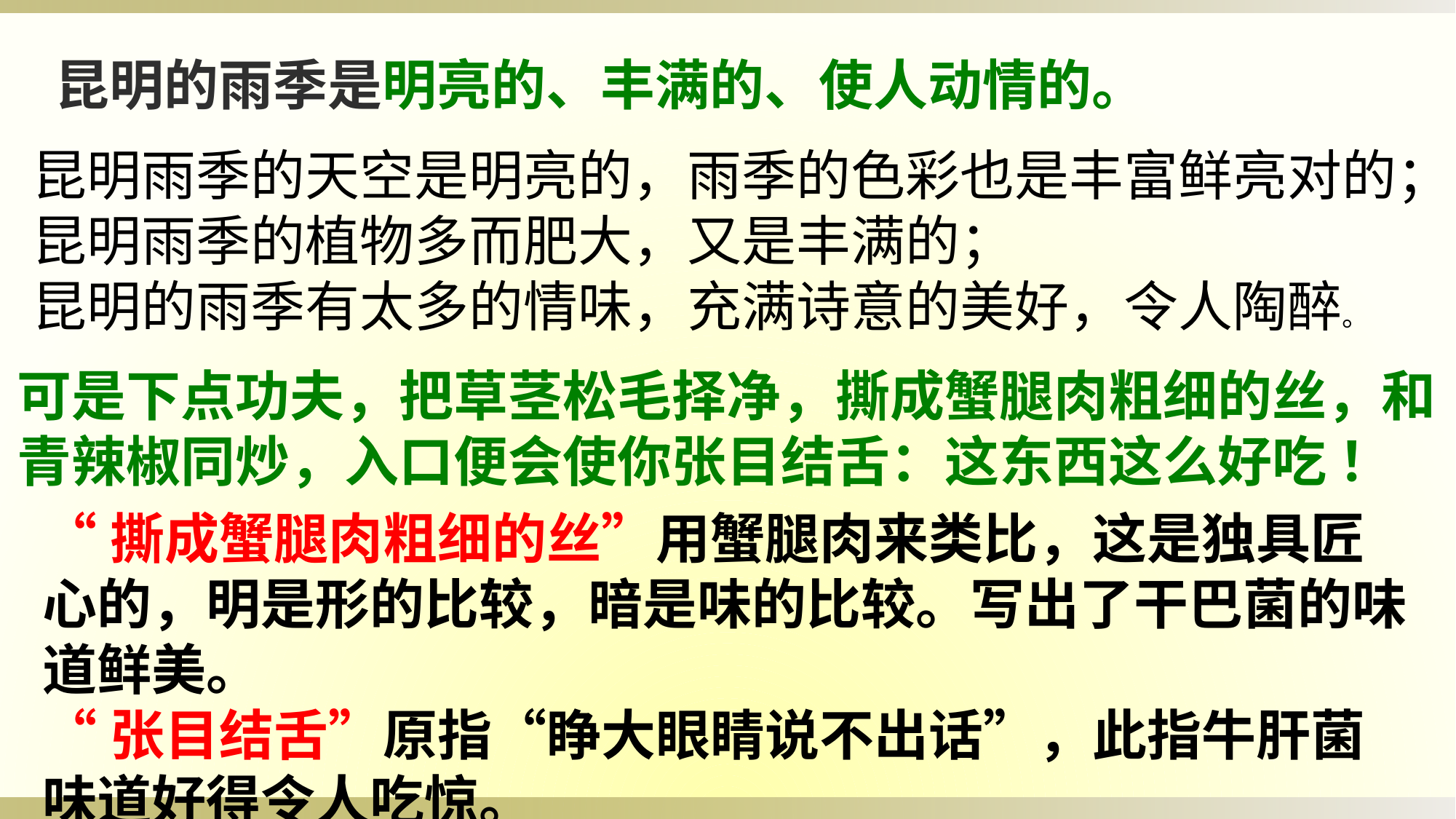

昆明的雨季是明亮的、丰满的、使人动情的。
昆明雨季的天空是明亮的，雨季的色彩也是丰富鲜亮对的；
昆明雨季的植物多而肥大，又是丰满的；
昆明的雨季有太多的情味，充满诗意的美好，令人陶醉。
可是下点功夫，把草茎松毛择净，撕成蟹腿肉粗细的丝，和青辣椒同炒，入口便会使你张目结舌：这东西这么好吃 ！
“撕成蟹腿肉粗细的丝”用蟹腿肉来类比，这是独具匠心的，明是形的比较，暗是味的比较。写出了干巴菌的味道鲜美。
“张目结舌”原指“睁大眼睛说不出话”，此指牛肝菌味道好得令人吃惊。